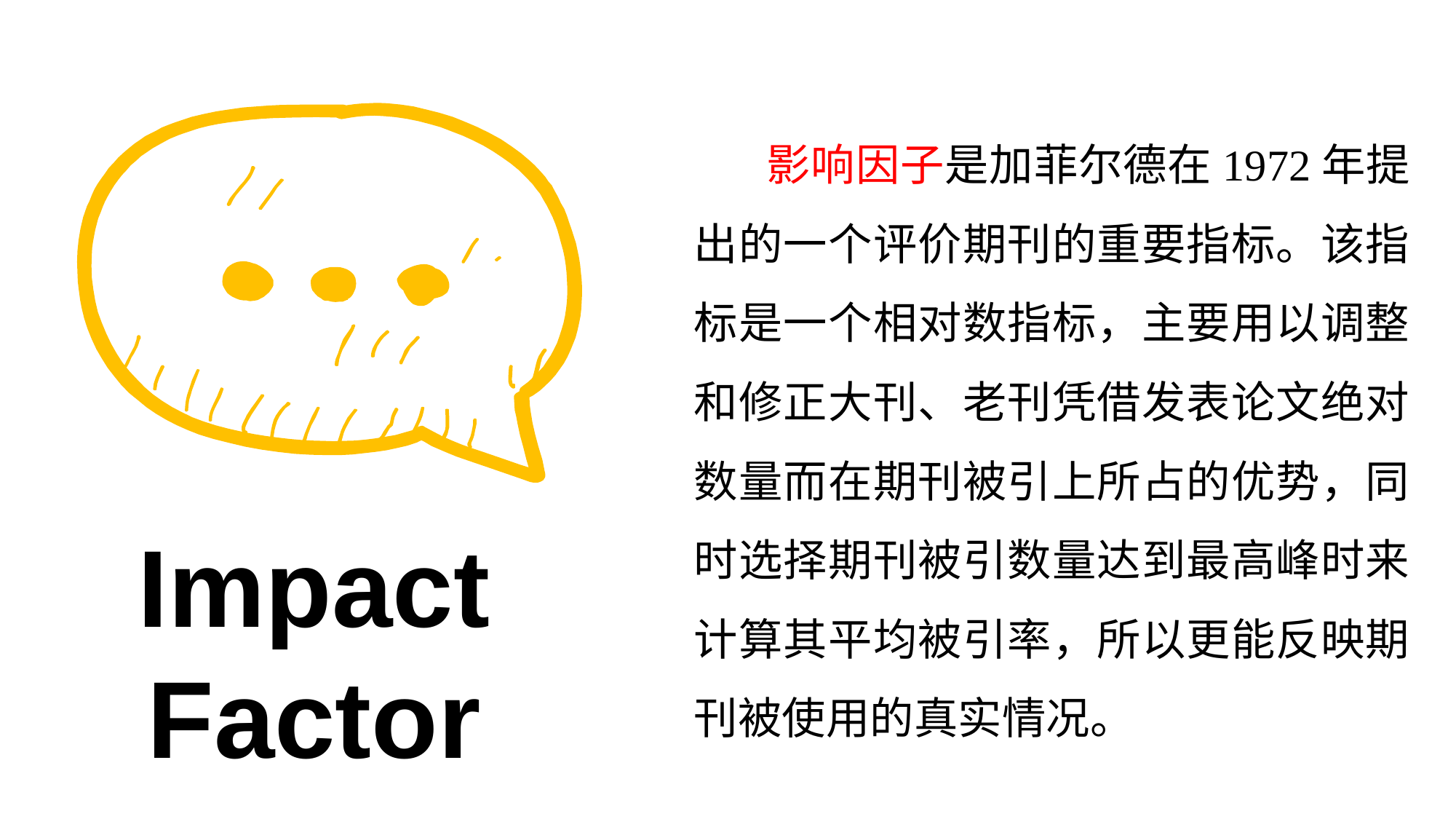

影响因子是加菲尔德在1972年提出的一个评价期刊的重要指标。该指标是一个相对数指标，主要用以调整和修正大刊、老刊凭借发表论文绝对数量而在期刊被引上所占的优势，同时选择期刊被引数量达到最高峰时来计算其平均被引率，所以更能反映期刊被使用的真实情况。
Impact Factor